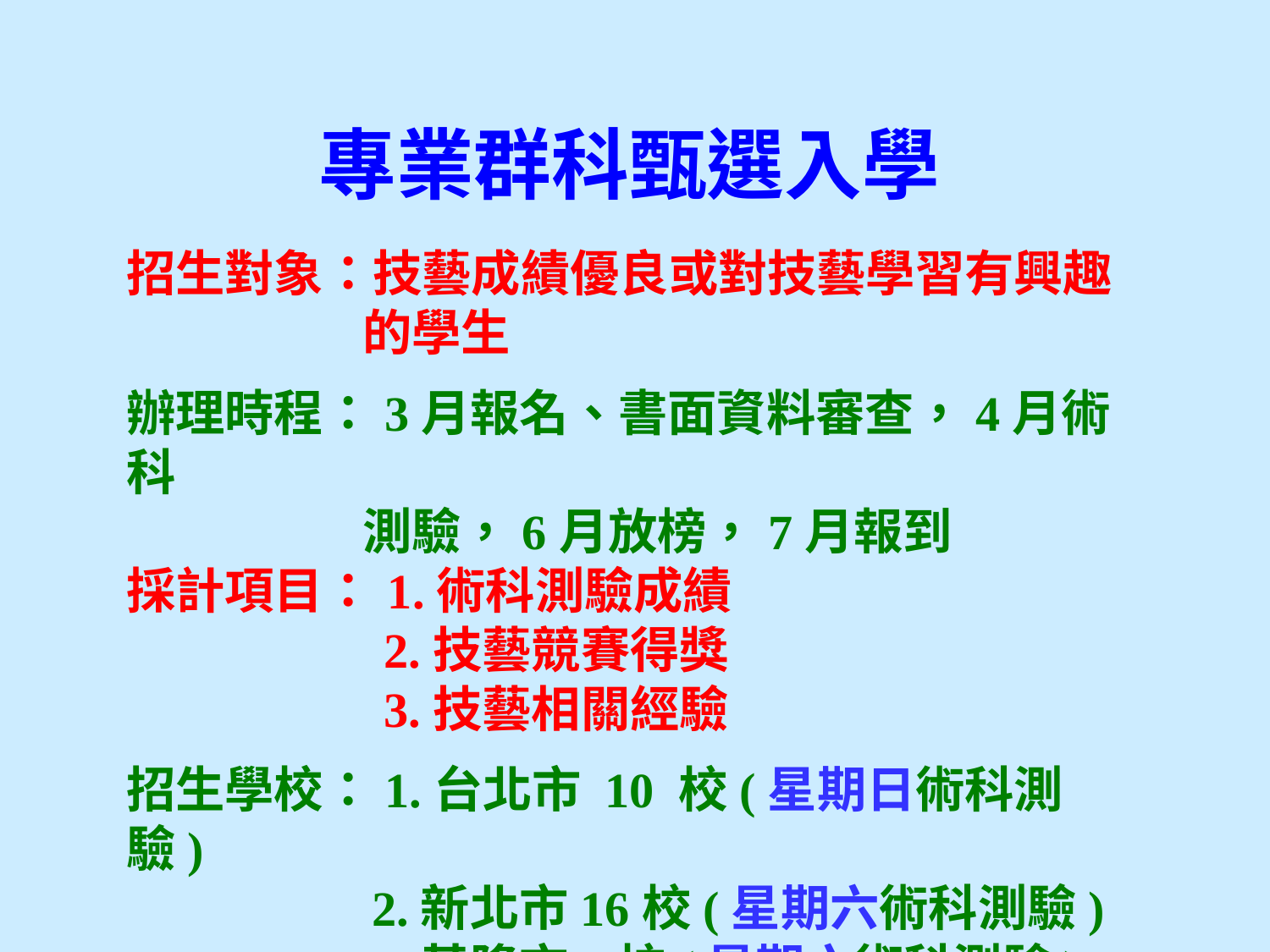

專業群科甄選入學
招生對象：技藝成績優良或對技藝學習有興趣
                    的學生
辦理時程：3月報名、書面資料審查，4月術科
                    測驗，6月放榜，7月報到
採計項目： 1.術科測驗成績
                     2.技藝競賽得獎
                     3.技藝相關經驗
招生學校：1.台北市 10 校(星期日術科測驗)
                    2.新北市16校(星期六術科測驗)
                    3.基隆市1校(星期六術科測驗)